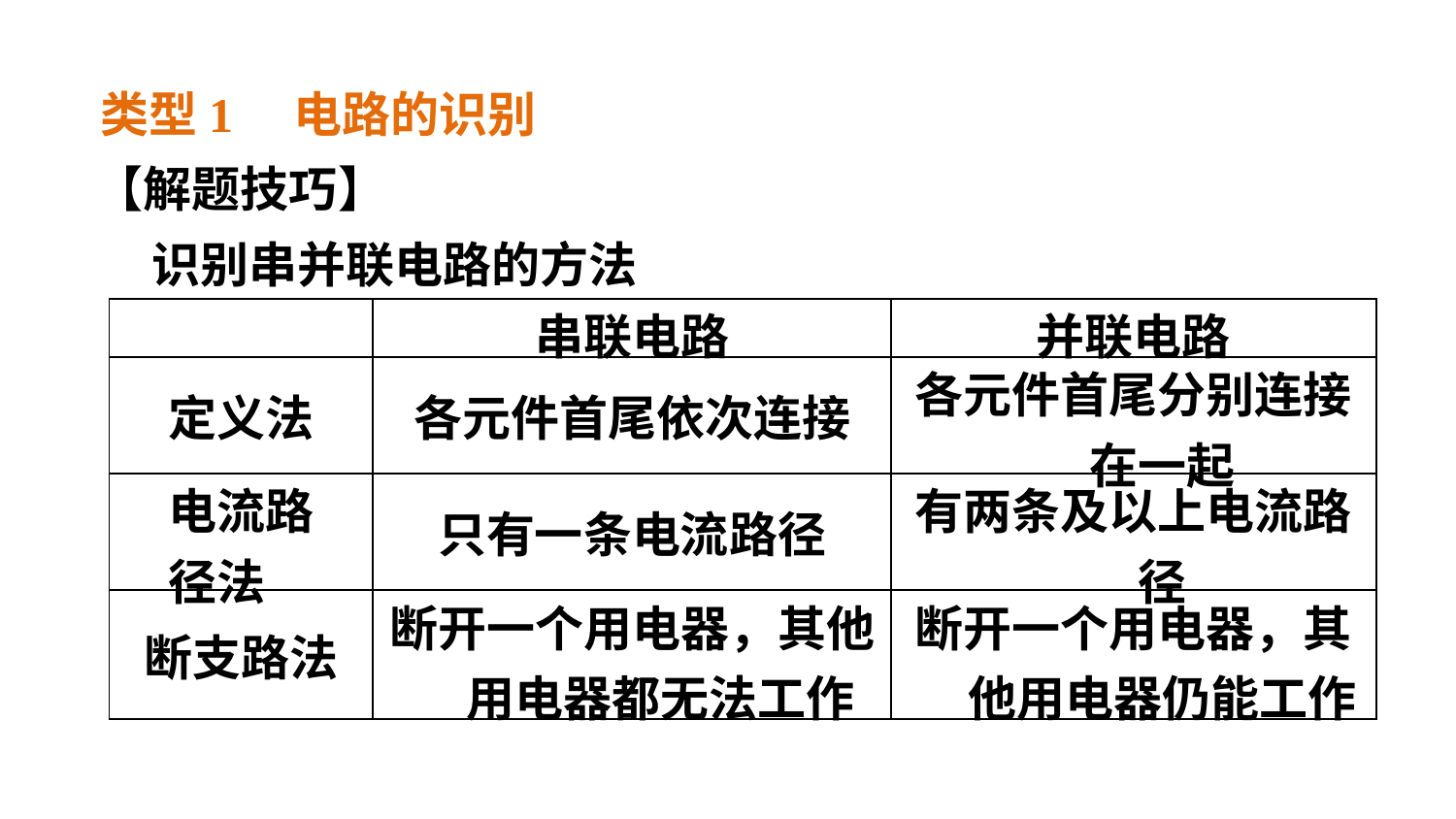

类型1    电路的识别
【解题技巧】
	识别串并联电路的方法
|  | 串联电路 | 并联电路 |
| --- | --- | --- |
| 定义法 | 各元件首尾依次连接 | 各元件首尾分别连接在一起 |
| 电流路 径法 | 只有一条电流路径 | 有两条及以上电流路径 |
| 断支路法 | 断开一个用电器，其他用电器都无法工作 | 断开一个用电器，其他用电器仍能工作 |